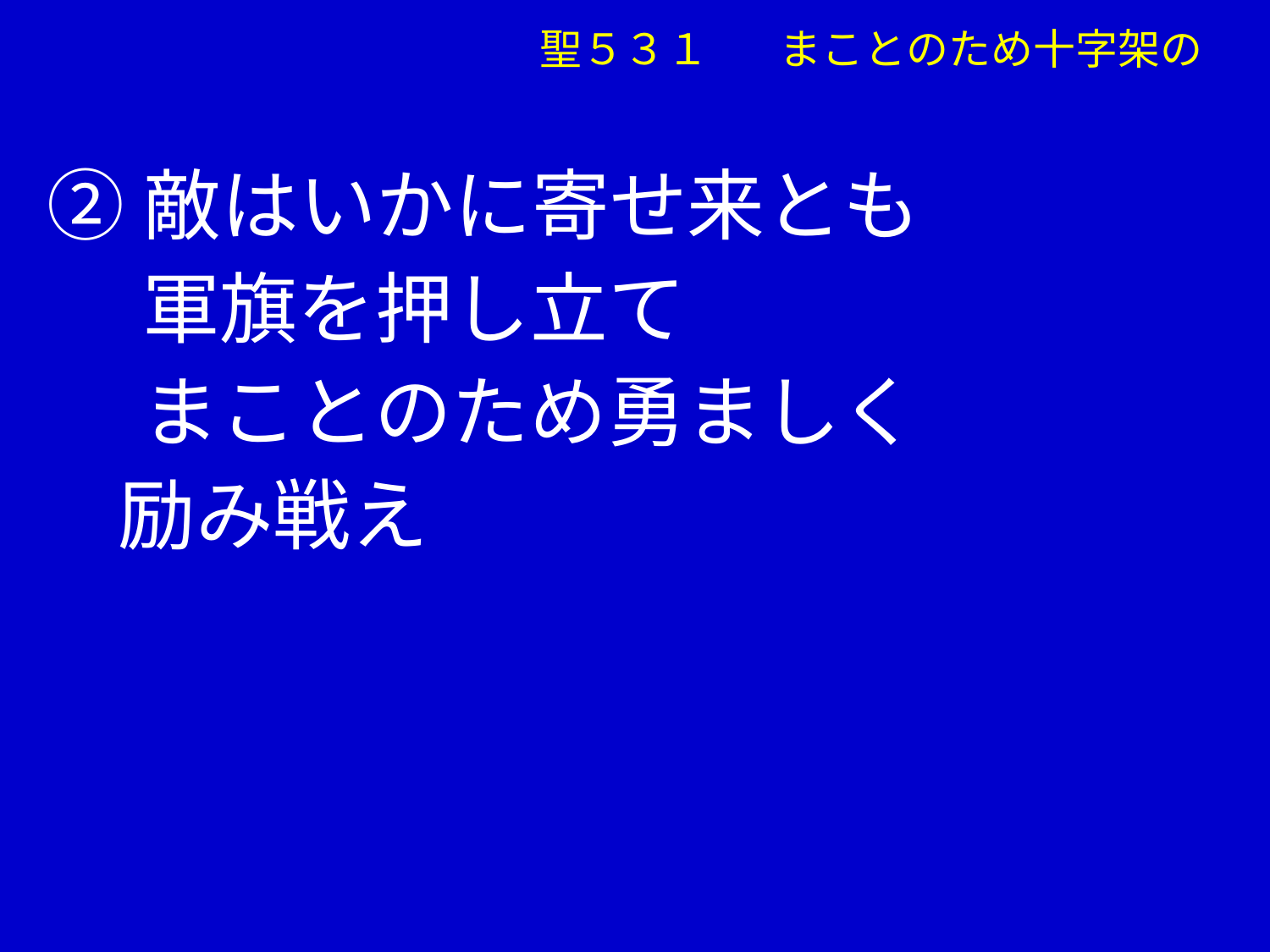

聖５３１   　まことのため十字架の
②敵はいかに寄せ来とも
　 軍旗を押し立て
　 まことのため勇ましく
   励み戦え